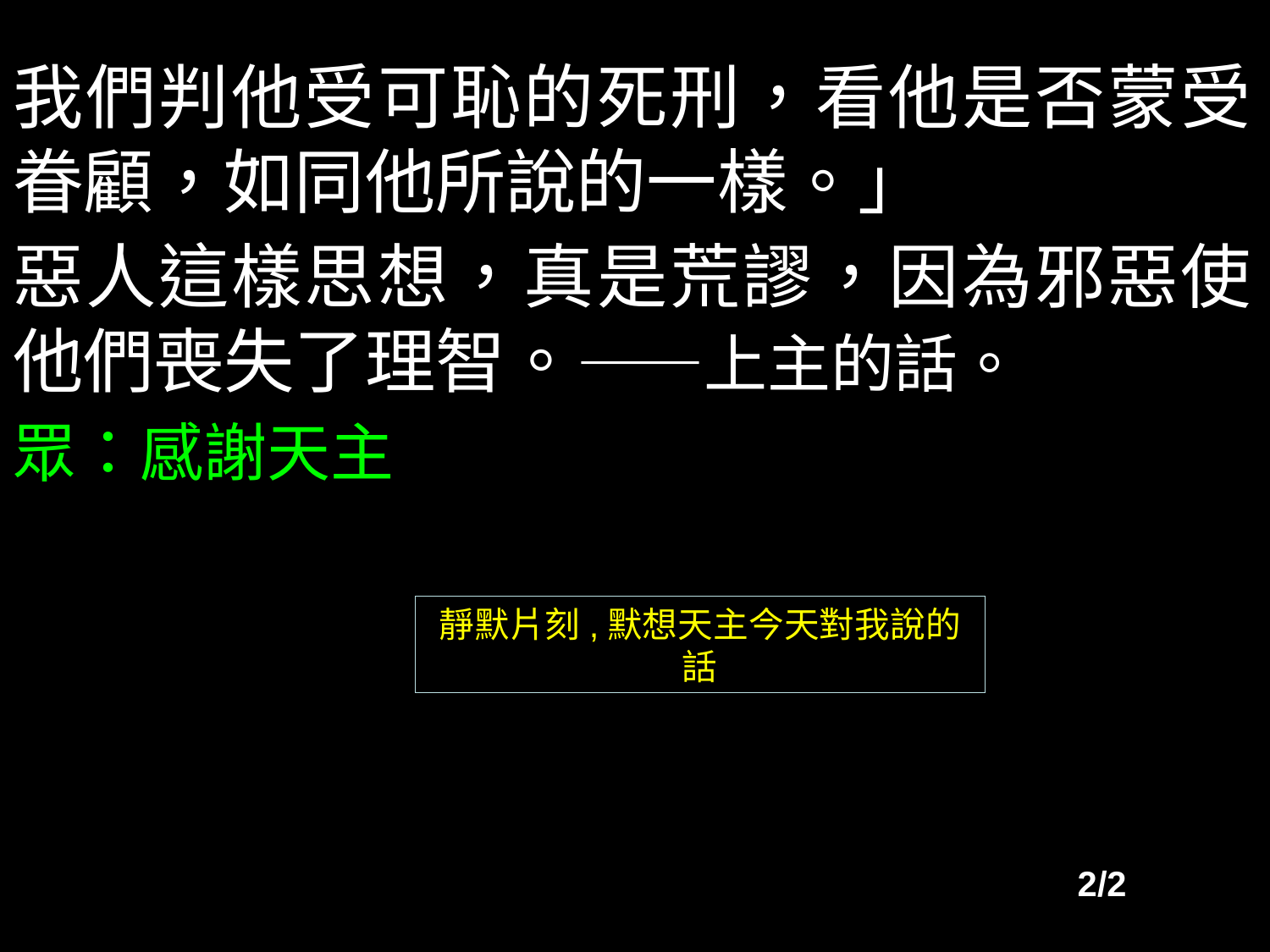

我們判他受可恥的死刑，看他是否蒙受眷顧，如同他所說的一樣。」
惡人這樣思想，真是荒謬，因為邪惡使他們喪失了理智。——上主的話。
眾：感謝天主

靜默片刻,默想天主今天對我說的話
2/2